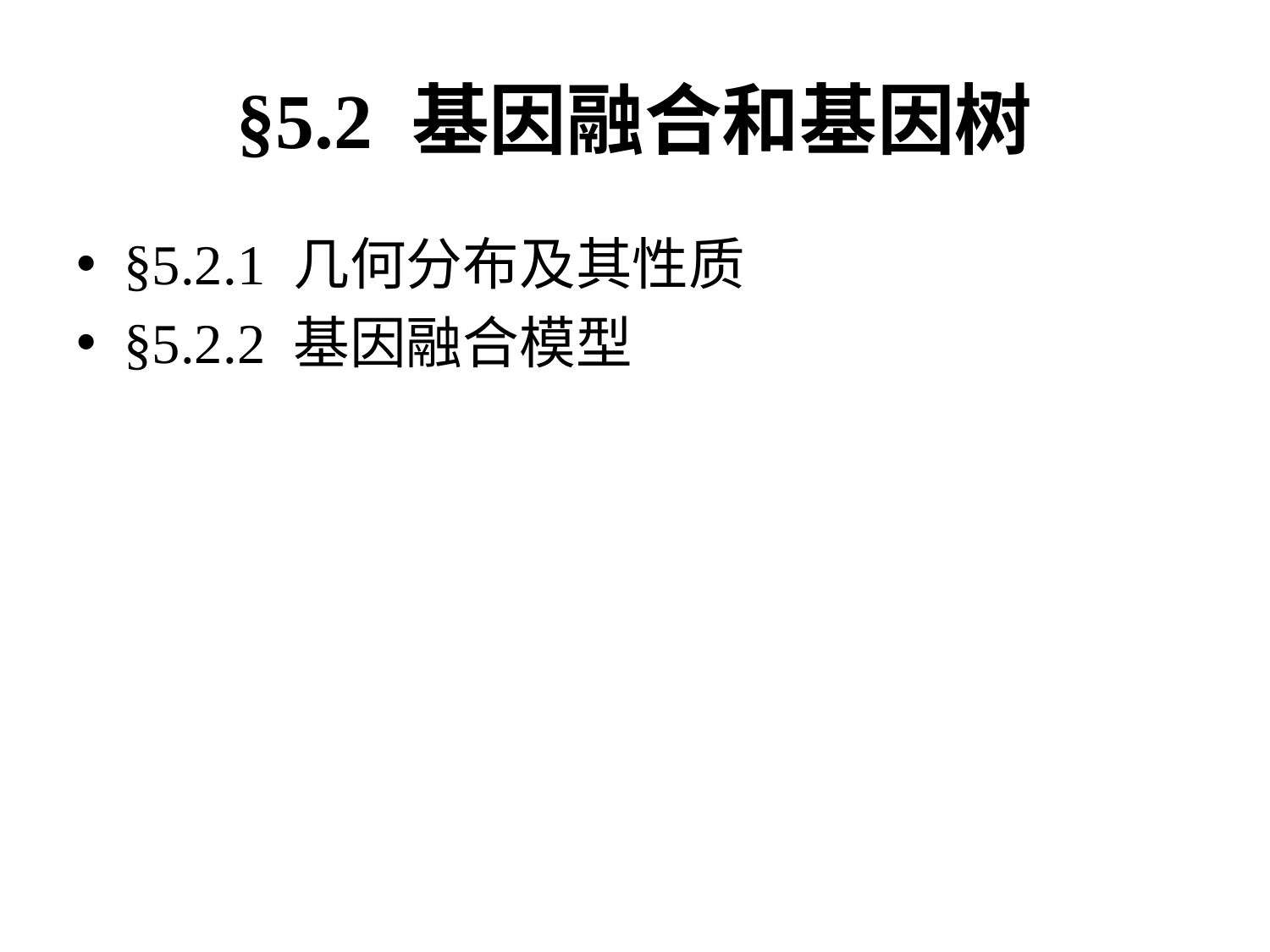

# §5.2 基因融合和基因树
§5.2.1 几何分布及其性质
§5.2.2 基因融合模型